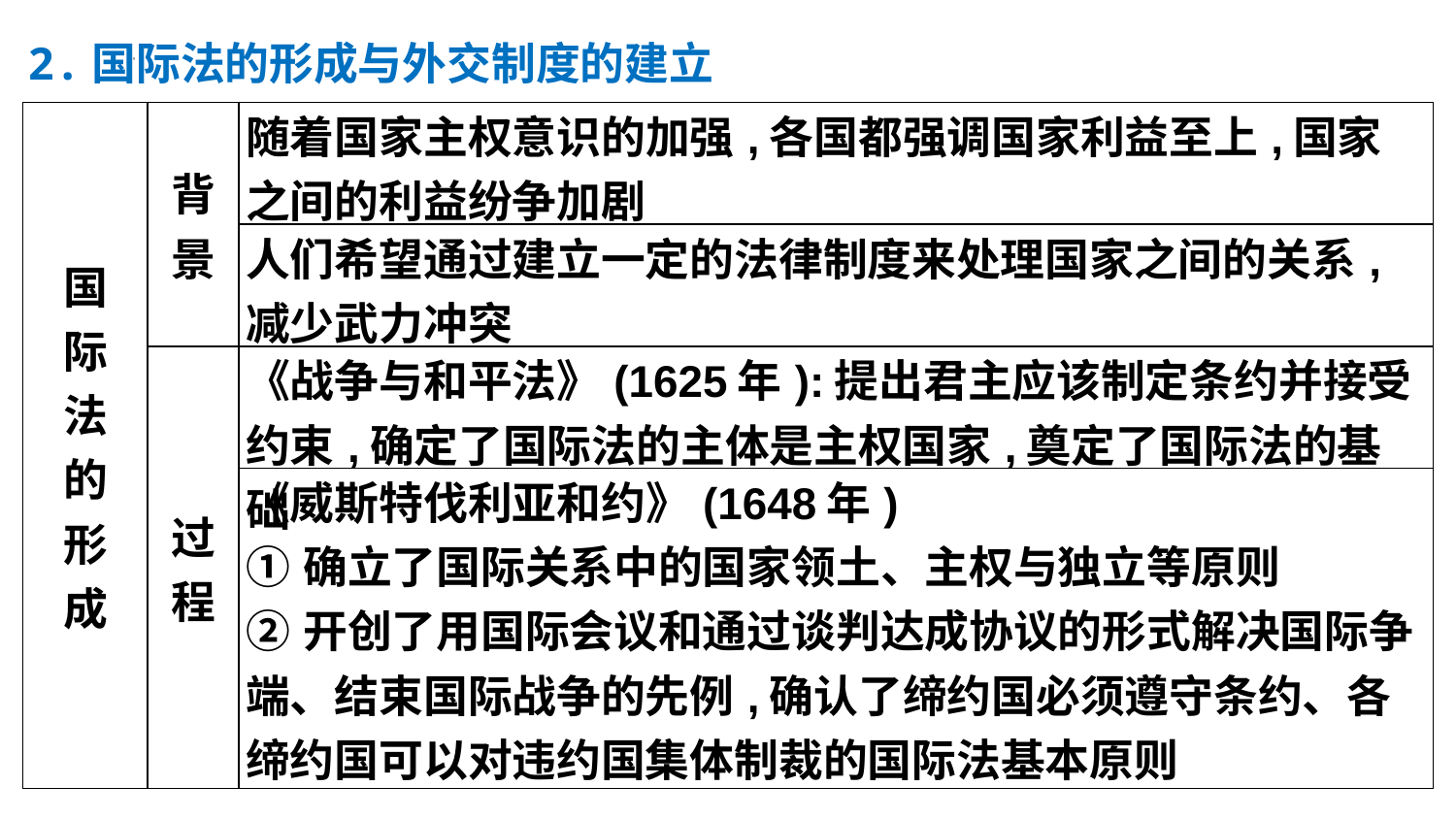

2.国际法的形成与外交制度的建立
| 国 际 法 的 形 成 | 背 景 | 随着国家主权意识的加强,各国都强调国家利益至上,国家之间的利益纷争加剧 |
| --- | --- | --- |
|  |  | 人们希望通过建立一定的法律制度来处理国家之间的关系,减少武力冲突 |
|  | 过 程 | 《战争与和平法》(1625年):提出君主应该制定条约并接受约束,确定了国际法的主体是主权国家,奠定了国际法的基础 |
|  |  | 《威斯特伐利亚和约》(1648年) ①确立了国际关系中的国家领土、主权与独立等原则 ②开创了用国际会议和通过谈判达成协议的形式解决国际争端、结束国际战争的先例,确认了缔约国必须遵守条约、各缔约国可以对违约国集体制裁的国际法基本原则 |